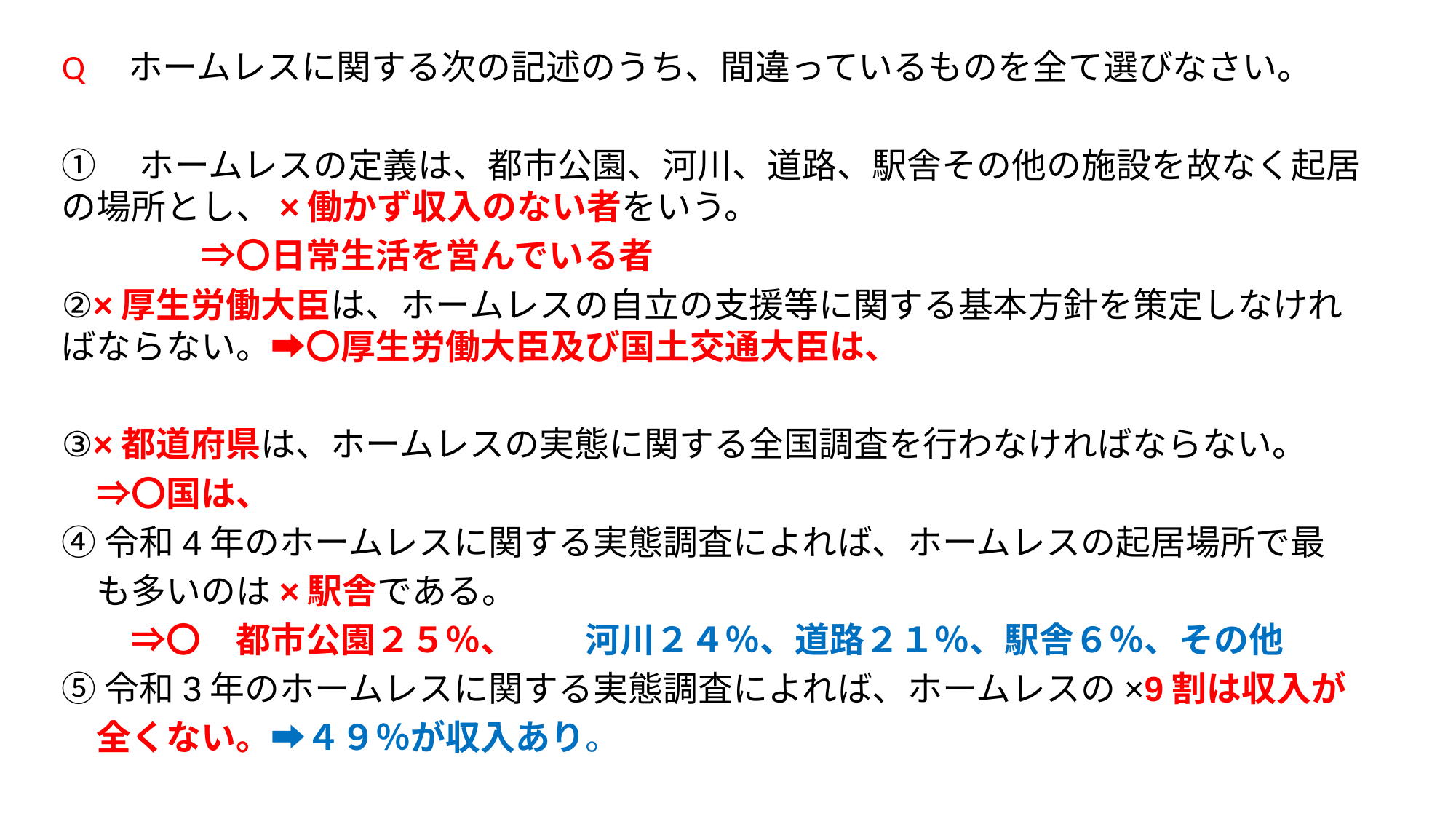

Q　ホームレスに関する次の記述のうち、間違っているものを全て選びなさい。

①　ホームレスの定義は、都市公園、河川、道路、駅舎その他の施設を故なく起居の場所とし、×働かず収入のない者をいう。
　　　　⇒〇日常生活を営んでいる者
②×厚生労働大臣は、ホームレスの自立の支援等に関する基本方針を策定しなければならない。➡〇厚生労働大臣及び国土交通大臣は、

③×都道府県は、ホームレスの実態に関する全国調査を行わなければならない。
　⇒〇国は、
④令和4年のホームレスに関する実態調査によれば、ホームレスの起居場所で最
　も多いのは×駅舎である。
　　⇒〇　都市公園２５％、　　河川２４％、道路２１％、駅舎６％、その他
⑤令和3年のホームレスに関する実態調査によれば、ホームレスの×9割は収入が
　全くない。➡４９％が収入あり。